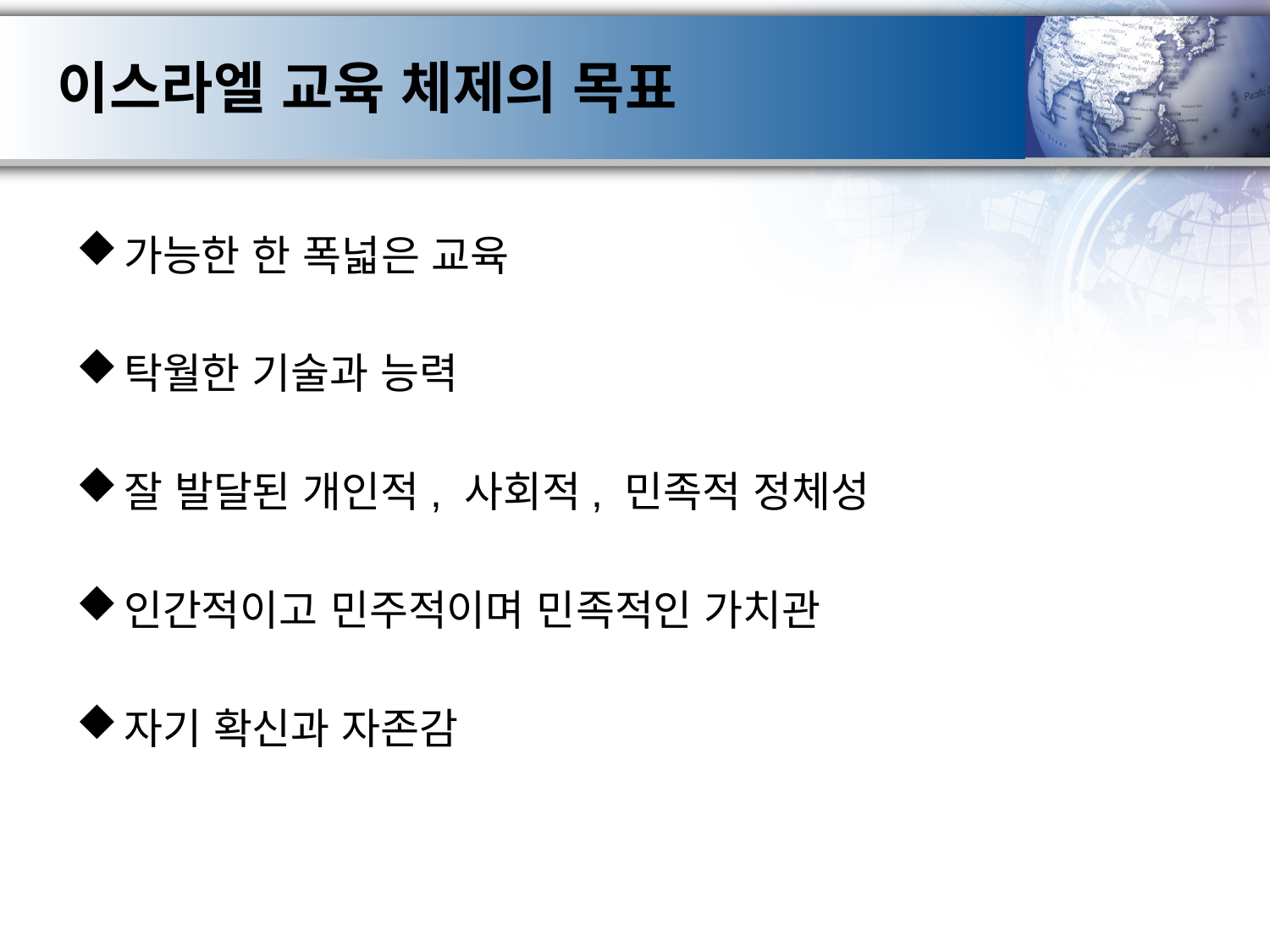

# 이스라엘 교육 체제의 목표
가능한 한 폭넓은 교육

탁월한 기술과 능력

잘 발달된 개인적, 사회적, 민족적 정체성

인간적이고 민주적이며 민족적인 가치관

자기 확신과 자존감